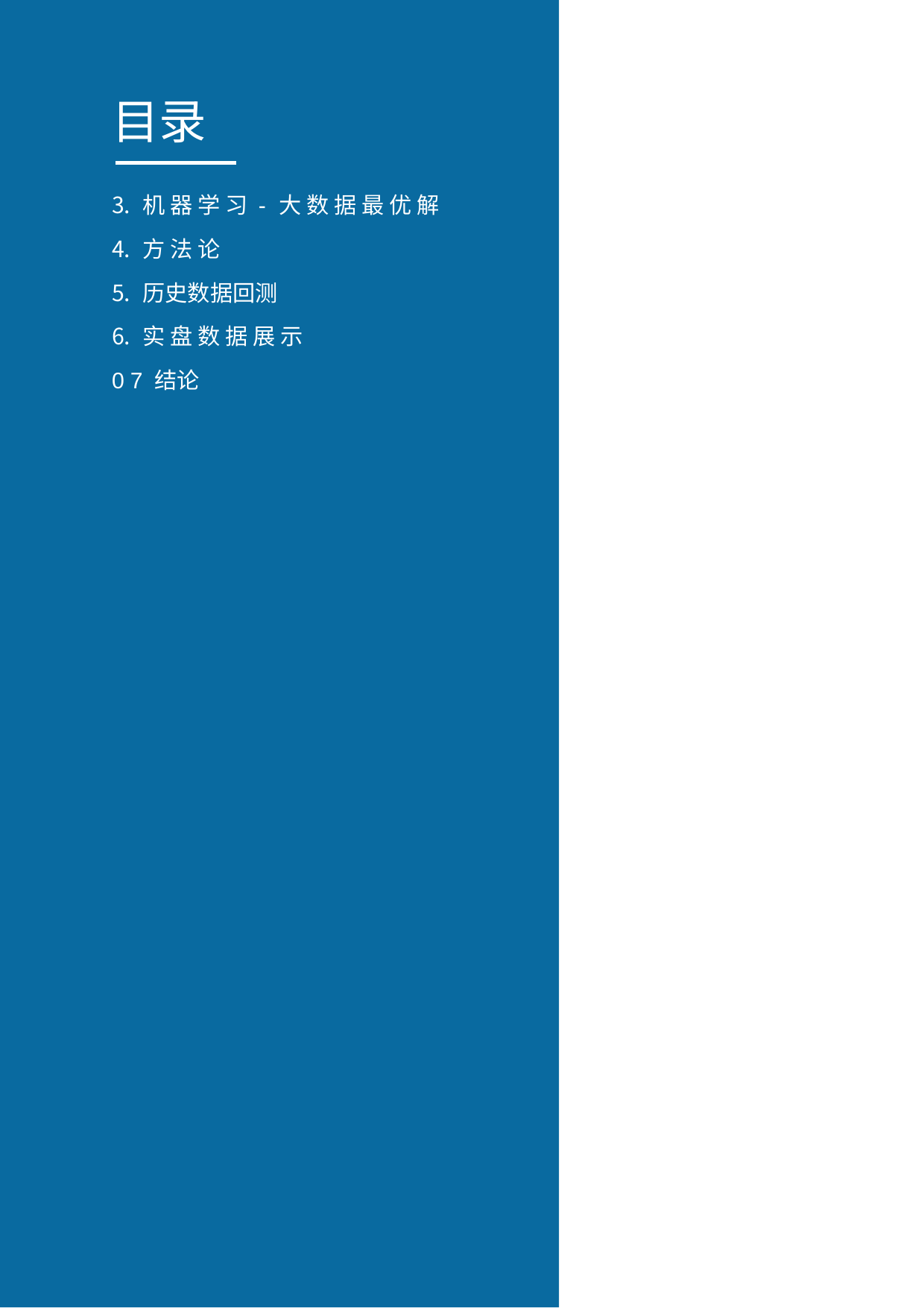

# 目录

机 器 学 习 - 大 数 据 最 优 解
方 法 论
历史数据回测
实 盘 数 据 展 示
0 7 结论